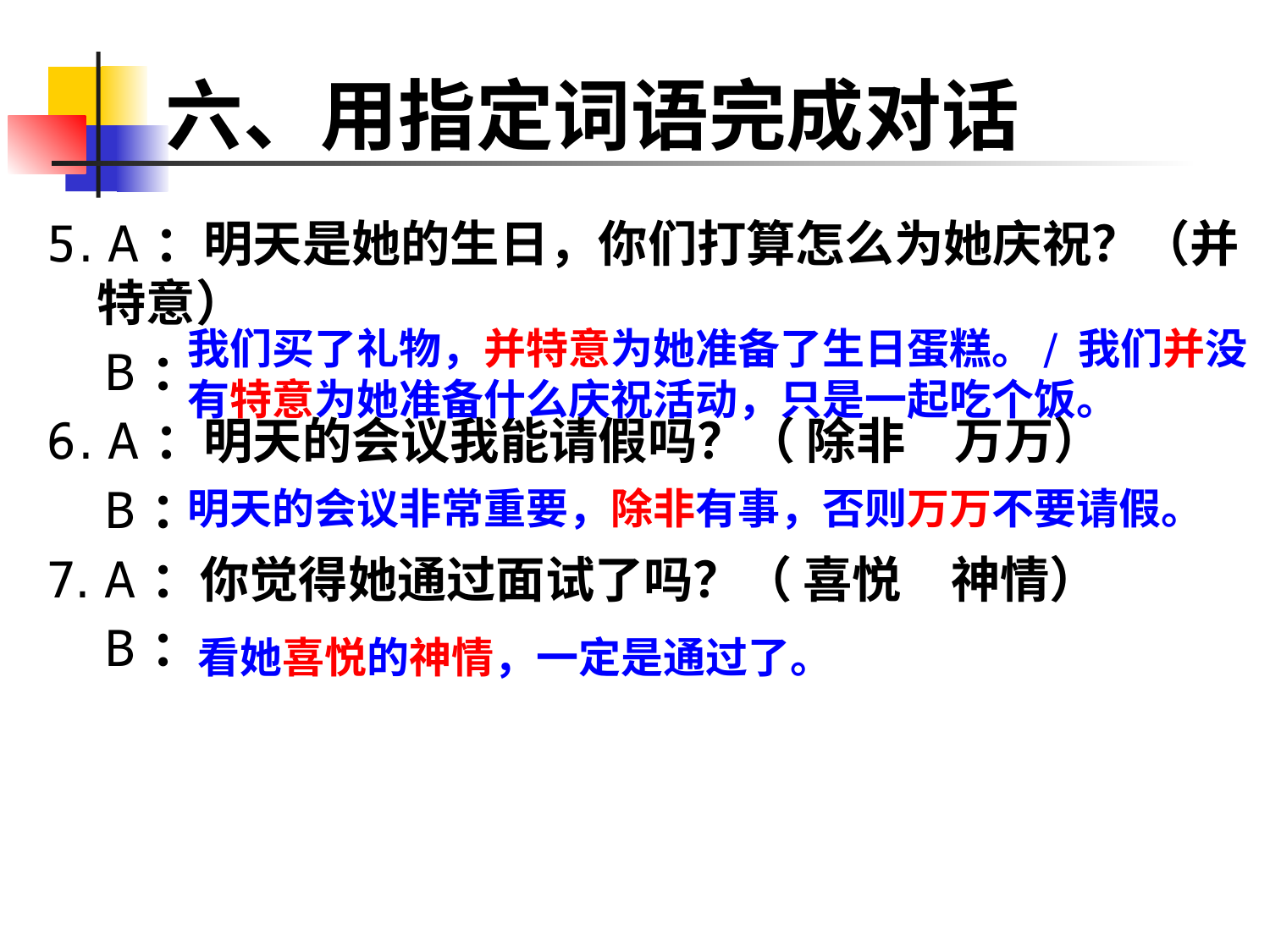

# 六、用指定词语完成对话
5. A：明天是她的生日，你们打算怎么为她庆祝？（并　特意）
    B：
6. A：明天的会议我能请假吗？（ 除非　万万）
    B：
7. A：你觉得她通过面试了吗？（ 喜悦　神情）
    B：
我们买了礼物，并特意为她准备了生日蛋糕。/我们并没有特意为她准备什么庆祝活动，只是一起吃个饭。
明天的会议非常重要，除非有事，否则万万不要请假。
看她喜悦的神情，一定是通过了。